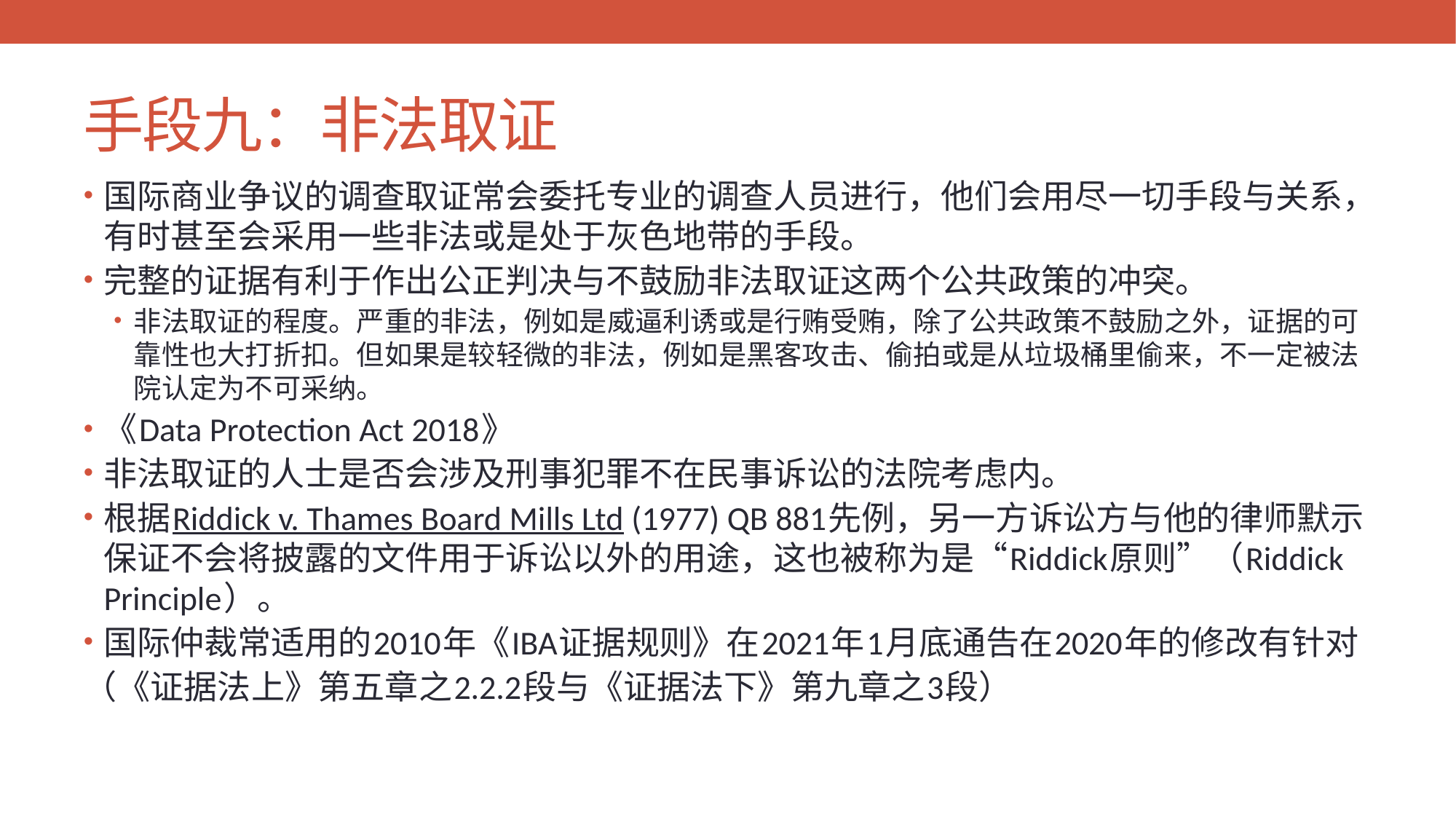

# 手段九：非法取证
国际商业争议的调查取证常会委托专业的调查人员进行，他们会用尽一切手段与关系，有时甚至会采用一些非法或是处于灰色地带的手段。
完整的证据有利于作出公正判决与不鼓励非法取证这两个公共政策的冲突。
非法取证的程度。严重的非法，例如是威逼利诱或是行贿受贿，除了公共政策不鼓励之外，证据的可靠性也大打折扣。但如果是较轻微的非法，例如是黑客攻击、偷拍或是从垃圾桶里偷来，不一定被法院认定为不可采纳。
《Data Protection Act 2018》
非法取证的人士是否会涉及刑事犯罪不在民事诉讼的法院考虑内。
根据Riddick v. Thames Board Mills Ltd (1977) QB 881先例，另一方诉讼方与他的律师默示保证不会将披露的文件用于诉讼以外的用途，这也被称为是“Riddick原则”（Riddick Principle）。
国际仲裁常适用的2010年《IBA证据规则》在2021年1月底通告在2020年的修改有针对
（《证据法上》第五章之2.2.2段与《证据法下》第九章之3段）